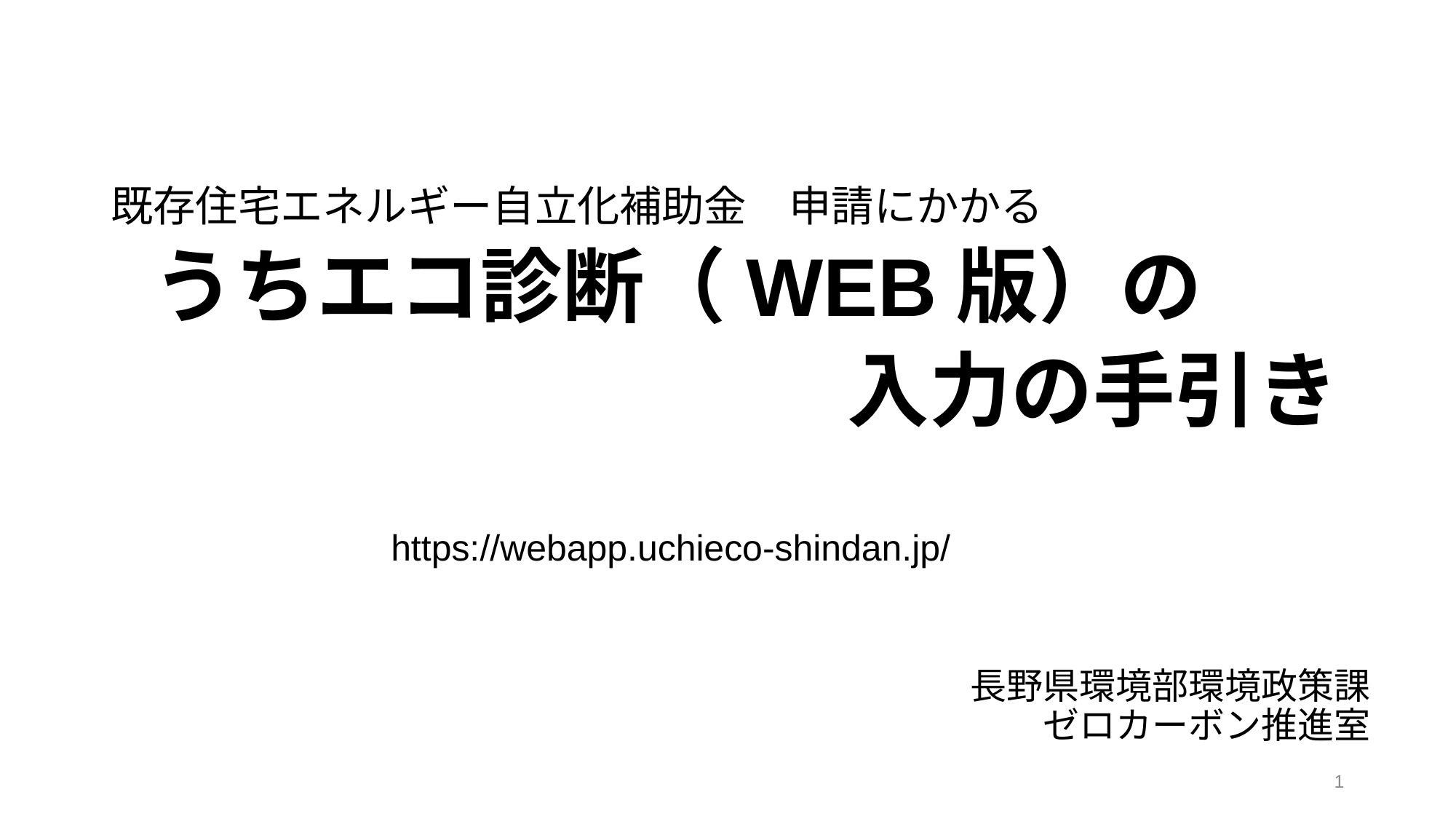

既存住宅エネルギー自立化補助金　申請にかかる
　うちエコ診断（WEB版）の
　　　　　　　　　入力の手引き
https://webapp.uchieco-shindan.jp/
# 長野県環境部環境政策課 ゼロカーボン推進室
1